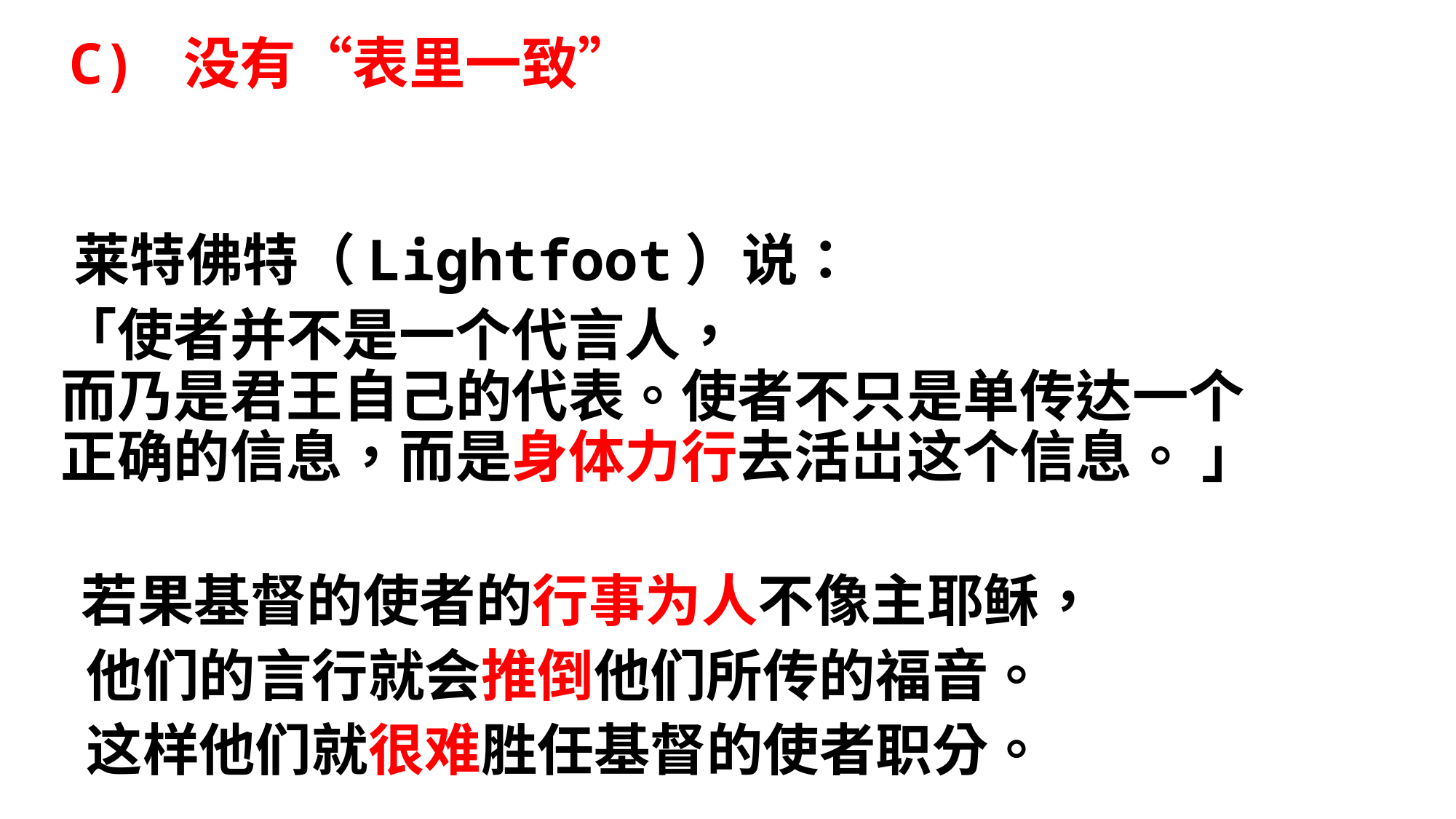

C) 没有“表里一致”
  莱特佛特（Lightfoot）说：
 「使者并不是一个代言人，
  而乃是君王自己的代表。使者不只是单传达一个
  正确的信息，而是身体力行去活岀这个信息。 」

   若果基督的使者的行事为人不像主耶稣，
   他们的言行就会推倒他们所传的福音。
   这样他们就很难胜任基督的使者职分。